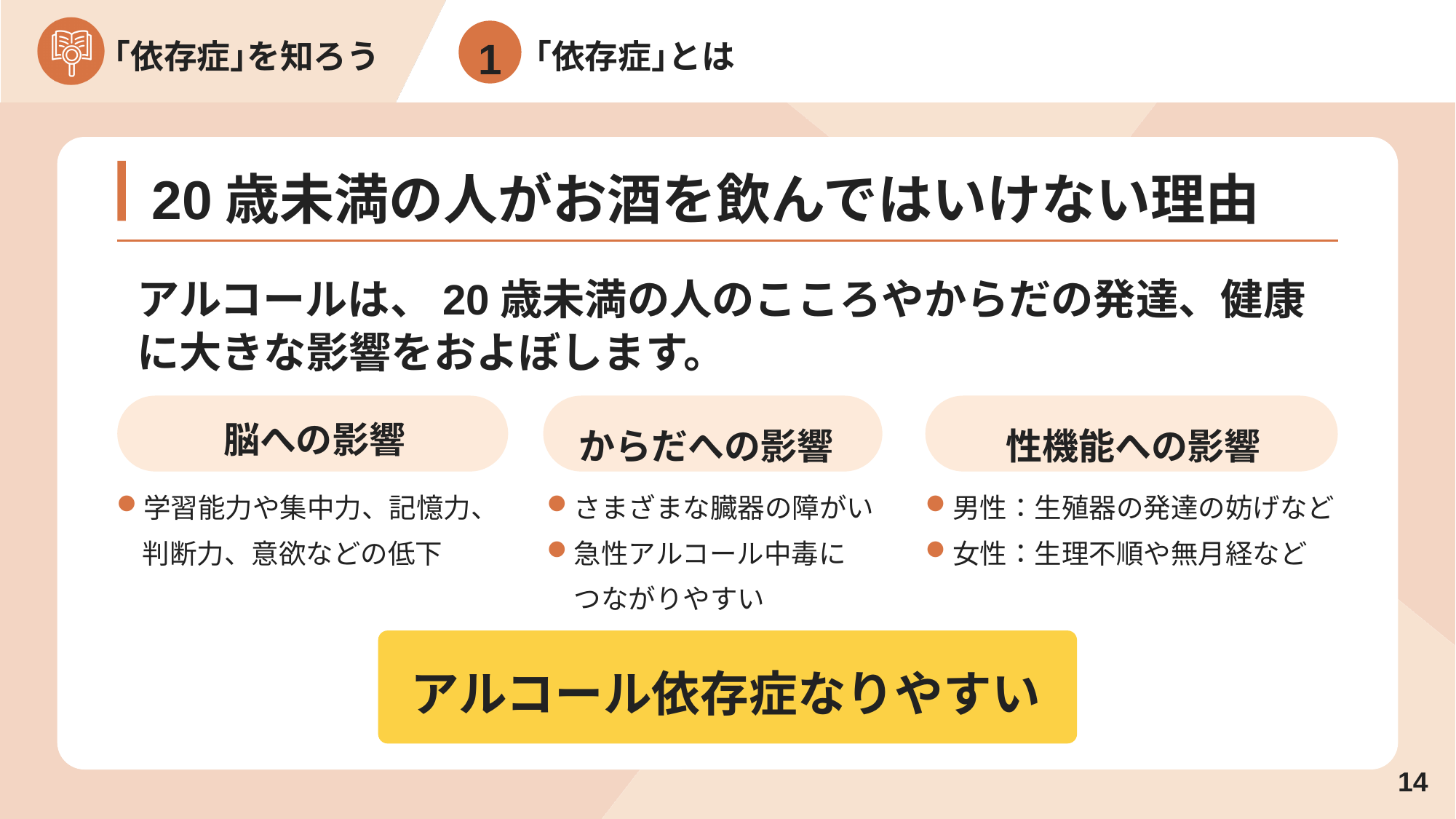

1
｢依存症｣とは

20歳未満の人がお酒を飲んではいけない理由
アルコールは、20歳未満の人のこころやからだの発達、健康に大きな影響をおよぼします。

脳への影響
学習能力や集中力、記憶力、
判断力、意欲などの低下

からだへの影響
さまざまな臓器の障がい
急性アルコール中毒に
　つながりやすい

性機能への影響
男性：生殖器の発達の妨げなど
女性：生理不順や無月経など

アルコール依存症なりやすい
14